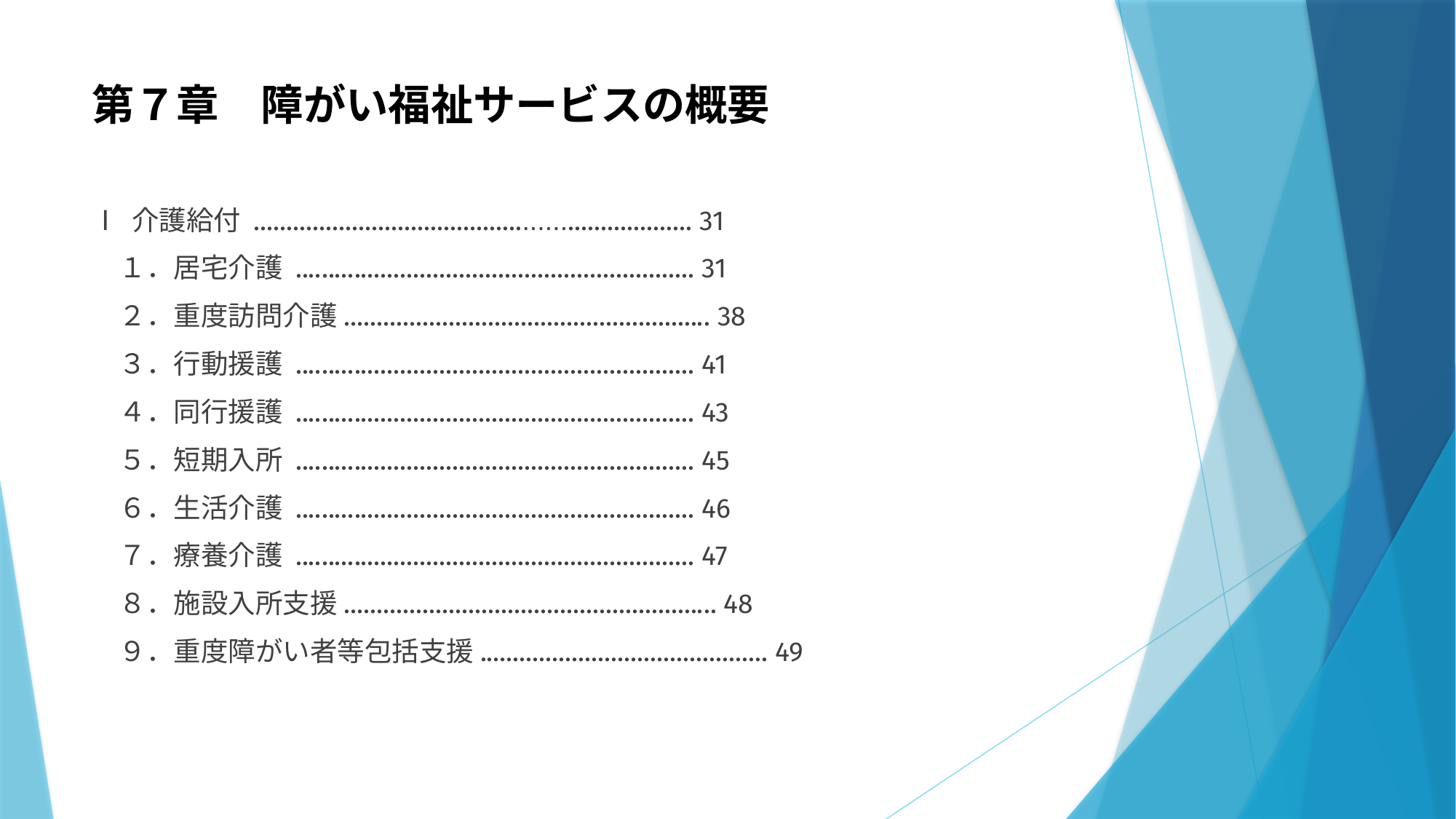

# 第７章　障がい福祉サービスの概要
Ⅰ 介護給付 .................................................................. 31
　１．居宅介護 ............................................................. 31
　２．重度訪問介護........................................................ 38
　３．行動援護 ............................................................. 41
　４．同行援護 ............................................................. 43
　５．短期入所 ............................................................. 45
　６．生活介護 ............................................................. 46
　７．療養介護 ............................................................. 47
　８．施設入所支援......................................................... 48
　９．重度障がい者等包括支援............................................ 49